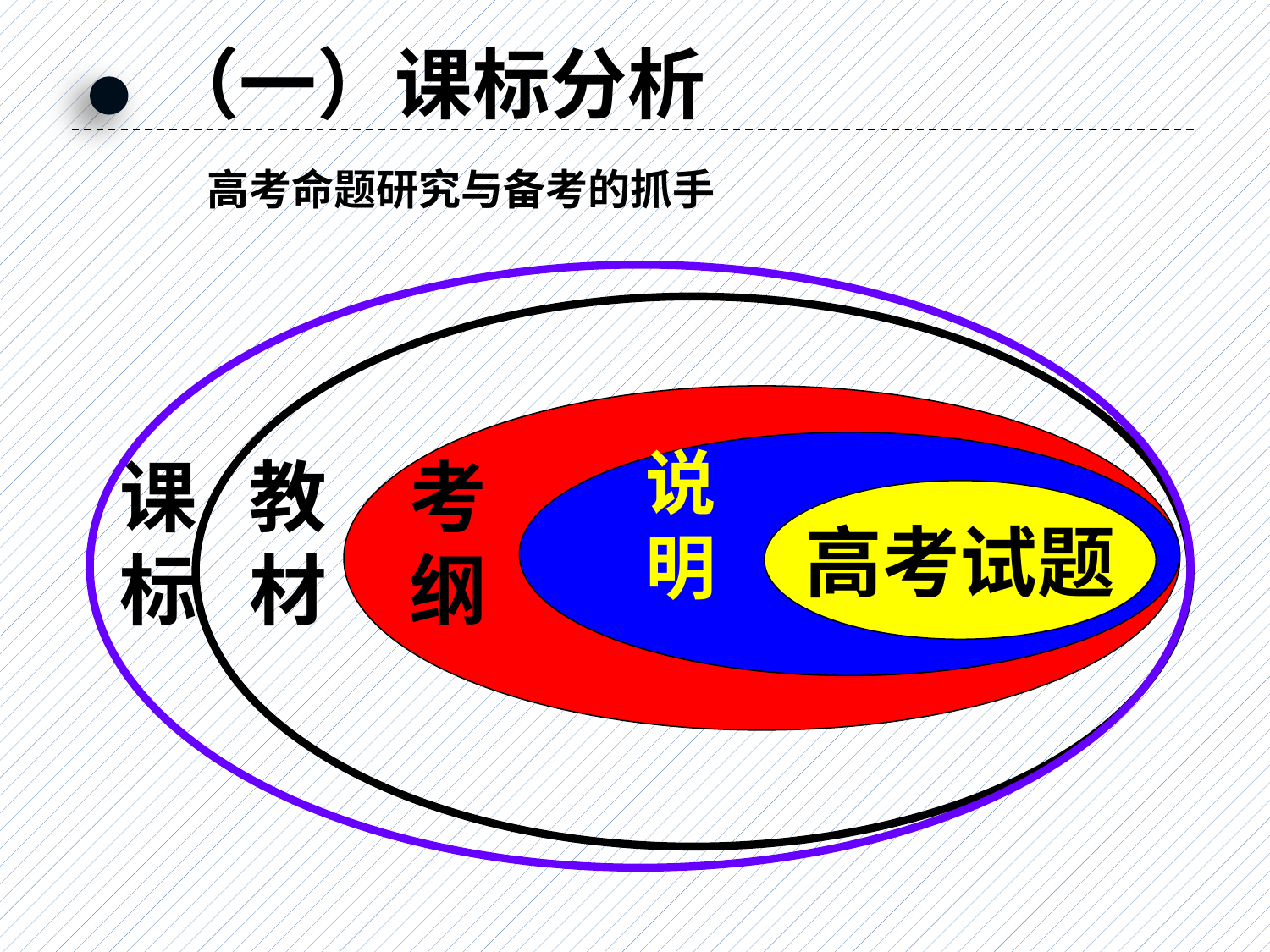

（一）课标分析

            高考命题研究与备考的抓手

说明
教材
考纲
课标
高考试题